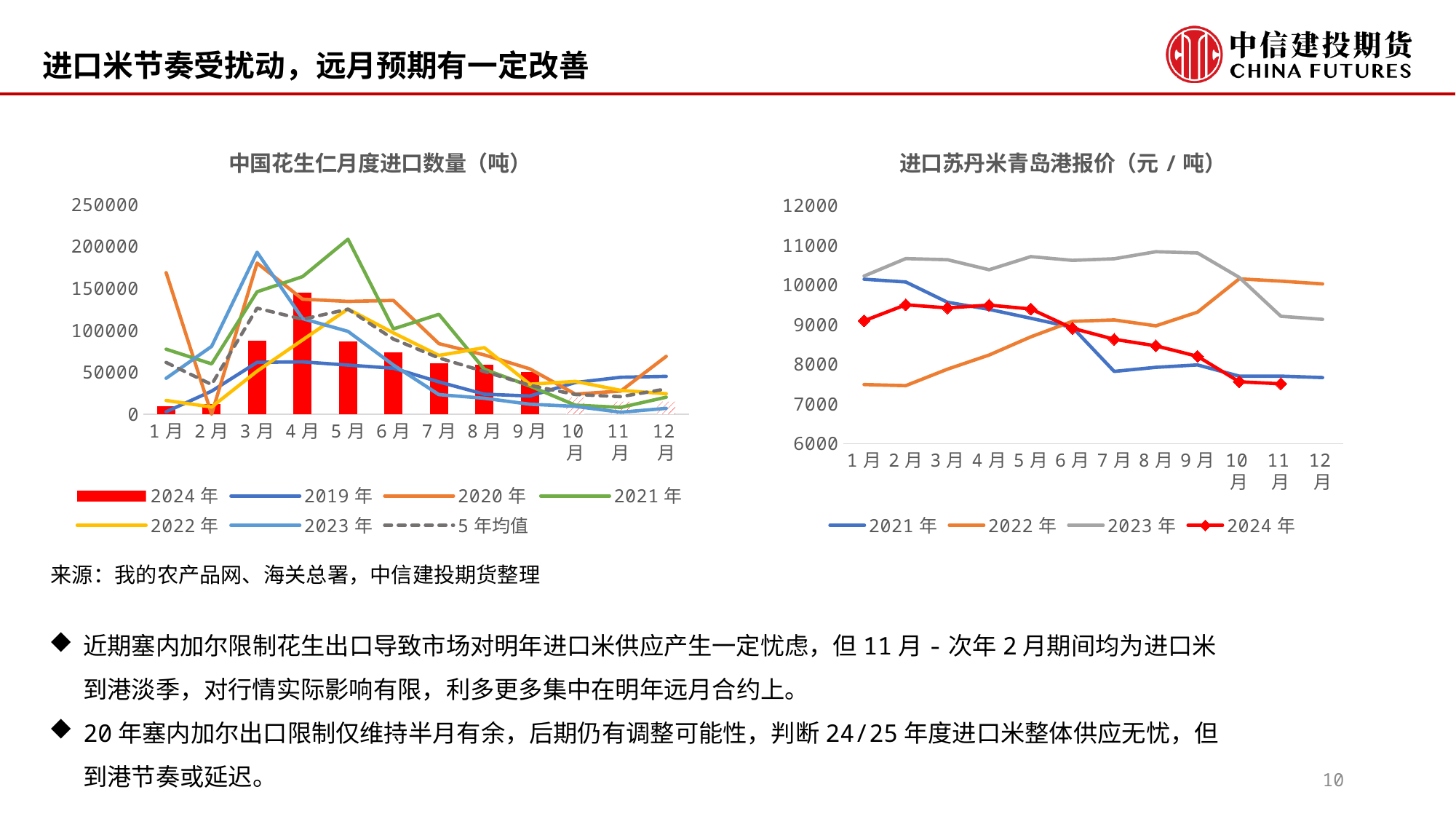

进口米节奏受扰动，远月预期有一定改善

### Chart: 中国花生仁月度进口数量（吨）

| Category | 2024年 | 2019年 | 2020年 | 2021年 | 2022年 | 2023年 | 5年均值 |
|---|---|---|---|---|---|---|---|
| 1月 | 9692.63 | 2921.78 | 168650.722 | 77480.626 | 16372.748 | 42822.146 | 61649.60440000001 |
| 2月 | 12421.237 | 27474.63 | 0.0 | 59943.528 | 8593.966 | 80819.786 | 35366.382 |
| 3月 | 87615.903 | 61816.63 | 180125.497 | 145929.404 | 51283.824 | 193013.346 | 126433.7402 |
| 4月 | 145112.842 | 62381.5 | 137102.959 | 163976.444 | 88510.503 | 113945.767 | 113183.4346 |
| 5月 | 87034.427 | 58546.14 | 134462.91 | 208591.085 | 125458.888 | 98730.108 | 125157.82620000001 |
| 6月 | 73733.833 | 54781.0 | 135609.365 | 101668.483 | 96929.987 | 58592.995 | 89516.366 |
| 7月 | 60426.693 | 38480.76 | 84109.267 | 119069.269 | 70071.667 | 23334.371 | 67013.0668 |
| 8月 | 58697.038 | 23869.88 | 70626.774 | 53533.278 | 79280.158 | 19033.215 | 50840.057166666666 |
| 9月 | 49846.529 | 21696.62 | 54033.826 | 33562.135 | 35711.94 | 11914.623 | 34460.9455 |
| 10月 | 20000.0 | 37736.57 | 24001.607 | 10791.578 | 39040.569 | 9336.4 | 23484.453999999998 |
| 11月 | 15000.0 | 44041.57 | 27567.012 | 8117.485 | 28411.651 | 2330.86 | 20911.429666666667 |
| 12月 | 15000.0 | 45087.01 | 68910.243 | 20241.311 | 24401.192 | 7008.122 | 30107.97966666667 |

### Chart: 进口苏丹米青岛港报价（元/吨）

| Category | 2021年 | 2022年 | 2023年 | 2024年 |
|---|---|---|---|---|
| 1月 | 10145.161290322581 | 7487.096774193548 | 10224.193548387097 | 9096.774193548386 |
| 2月 | 10074.17857142857 | 7460.714285714285 | 10664.285714285714 | 9500.0 |
| 3月 | 9563.741935483871 | 7875.806451612903 | 10635.483870967742 | 9420.967741935483 |
| 4月 | 9384.333333333334 | 8231.666666666666 | 10383.333333333334 | 9491.666666666666 |
| 5月 | 9159.677419354839 | 8690.322580645161 | 10714.516129032258 | 9393.548387096775 |
| 6月 | 8930.0 | 9083.333333333334 | 10620.0 | 8908.333333333334 |
| 7月 | 7819.354838709677 | 9117.741935483871 | 10659.677419354839 | 8629.032258064517 |
| 8月 | 7922.580645161291 | 8969.354838709678 | 10837.09677419355 | 8464.516129032258 |
| 9月 | 7983.333333333333 | 9315.0 | 10806.666666666666 | 8200.0 |
| 10月 | 7700.0 | 10153.225806451614 | 10190.322580645161 | 7558.064516129032 |
| 11月 | 7700.0 | 10096.666666666666 | 9210.0 | 7507.142857142857 |
| 12月 | 7664.5161290322585 | 10025.806451612903 | 9132.258064516129 | None |
来源：我的农产品网、海关总署，中信建投期货整理
近期塞内加尔限制花生出口导致市场对明年进口米供应产生一定忧虑，但11月-次年2月期间均为进口米到港淡季，对行情实际影响有限，利多更多集中在明年远月合约上。
20年塞内加尔出口限制仅维持半月有余，后期仍有调整可能性，判断24/25年度进口米整体供应无忧，但到港节奏或延迟。
10